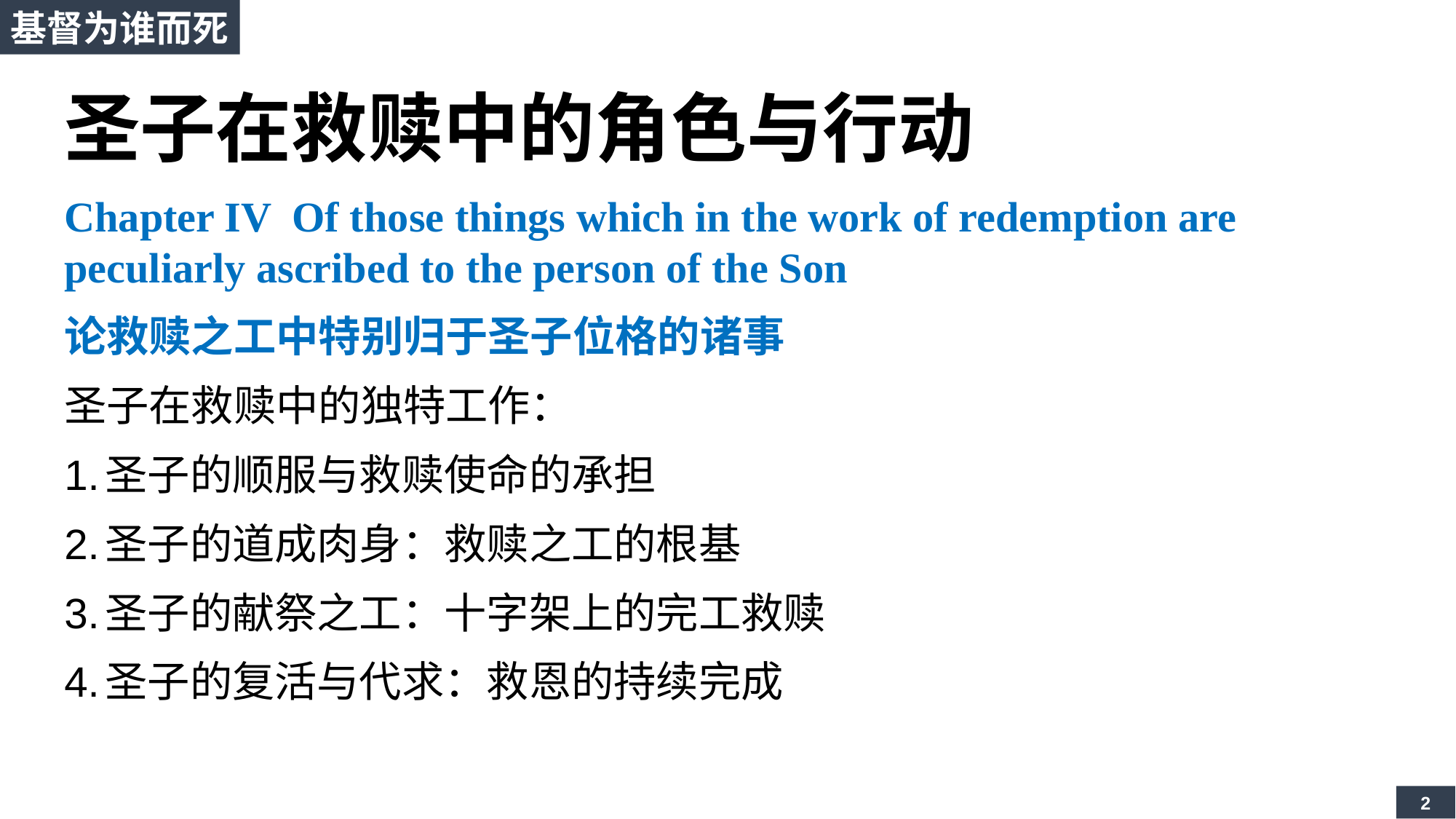

基督为谁而死
圣子在救赎中的角色与行动
Chapter IV  Of those things which in the work of redemption are peculiarly ascribed to the person of the Son
论救赎之工中特别归于圣子位格的诸事
圣子在救赎中的独特工作：
圣子的顺服与救赎使命的承担
圣子的道成肉身：救赎之工的根基
圣子的献祭之工：十字架上的完工救赎
圣子的复活与代求：救恩的持续完成
2